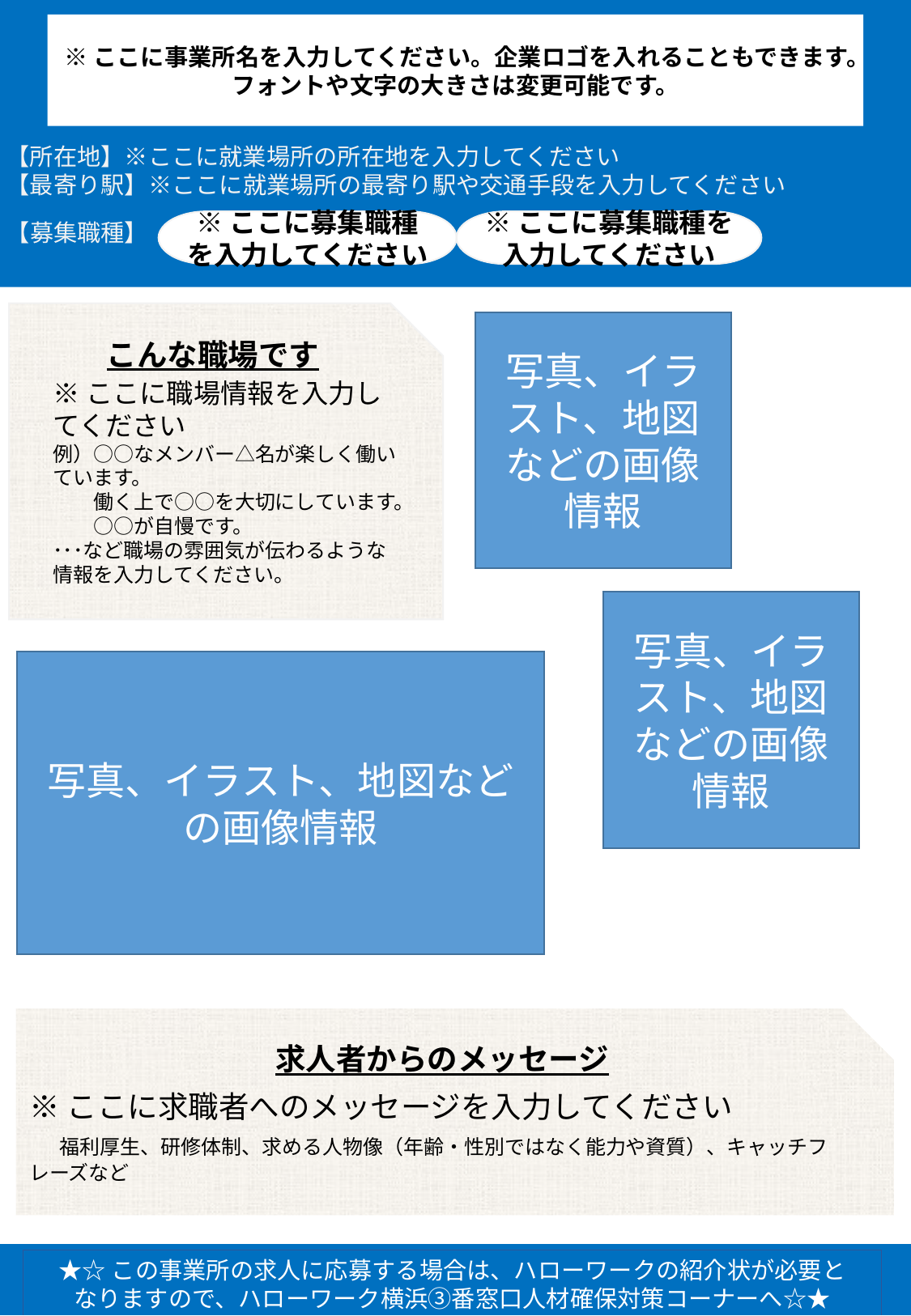

※ここに事業所名を入力してください。企業ロゴを入れることもできます。フォントや文字の大きさは変更可能です。
【所在地】※ここに就業場所の所在地を入力してください
【最寄り駅】※ここに就業場所の最寄り駅や交通手段を入力してください
※ここに募集職種を入力してください
※ここに募集職種を入力してください
【募集職種】
こんな職場です
写真、イラスト、地図などの画像情報
※ここに職場情報を入力してください
例）○○なメンバー△名が楽しく働いています。
　　働く上で○○を大切にしています。
　　○○が自慢です。
･･･など職場の雰囲気が伝わるような情報を入力してください。
入力用シート
写真、イラスト、地図などの画像情報
写真、イラスト、地図などの画像情報
画像情報は２～４点程度貼り付けてください。
求人者からのメッセージ
※ここに求職者へのメッセージを入力してください
　福利厚生、研修体制、求める人物像（年齢・性別ではなく能力や資質）、キャッチフレーズなど

★☆この事業所の求人に応募する場合は、ハローワークの紹介状が必要と
なりますので、ハローワーク横浜③番窓口人材確保対策コーナーへ☆★